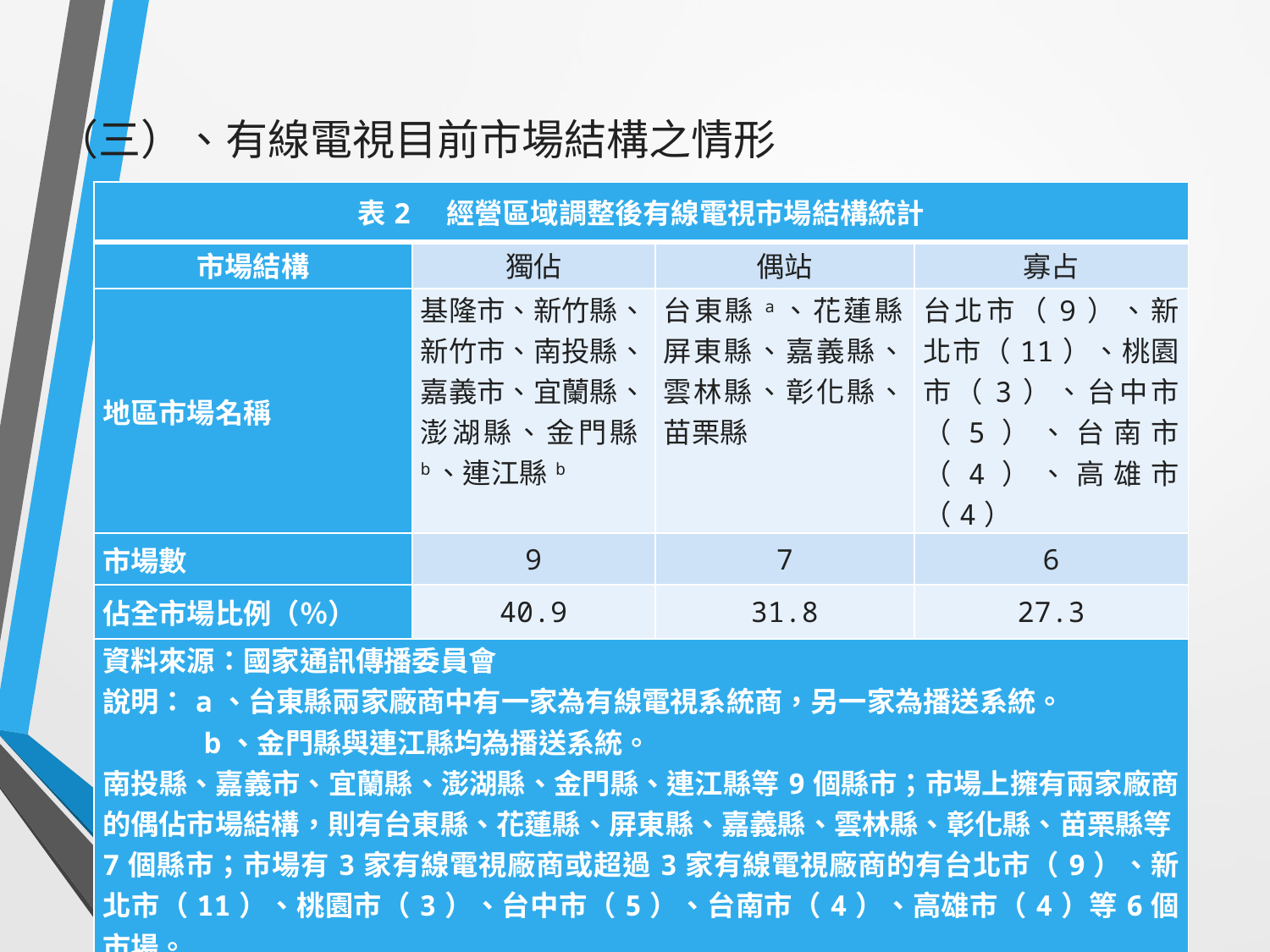

（三）、有線電視目前市場結構之情形
| 表2　經營區域調整後有線電視市場結構統計 |  |  |  |
| --- | --- | --- | --- |
| 市場結構 | 獨佔 | 偶站 | 寡占 |
| 地區市場名稱 | 基隆市、新竹縣、新竹市、南投縣、嘉義市、宜蘭縣、澎湖縣、金門縣b、連江縣b | 台東縣a、花蓮縣、屏東縣、嘉義縣、雲林縣、彰化縣、苗栗縣 | 台北市（9）、新北市（11）、桃園市（3）、台中市（5）、台南市（4）、高雄市（4） |
| 市場數 | 9 | 7 | 6 |
| 佔全市場比例（％） | 40.9 | 31.8 | 27.3 |
| 資料來源：國家通訊傳播委員會 說明：a、台東縣兩家廠商中有一家為有線電視系統商，另一家為播送系統。 b、金門縣與連江縣均為播送系統。 南投縣、嘉義市、宜蘭縣、澎湖縣、金門縣、連江縣等9個縣市；市場上擁有兩家廠商的偶佔市場結構，則有台東縣、花蓮縣、屏東縣、嘉義縣、雲林縣、彰化縣、苗栗縣等7個縣市；市場有3家有線電視廠商或超過3家有線電視廠商的有台北市（9）、新北市（11）、桃園市（3）、台中市（5）、台南市（4）、高雄市（4）等6個市場。 |  |  |  |